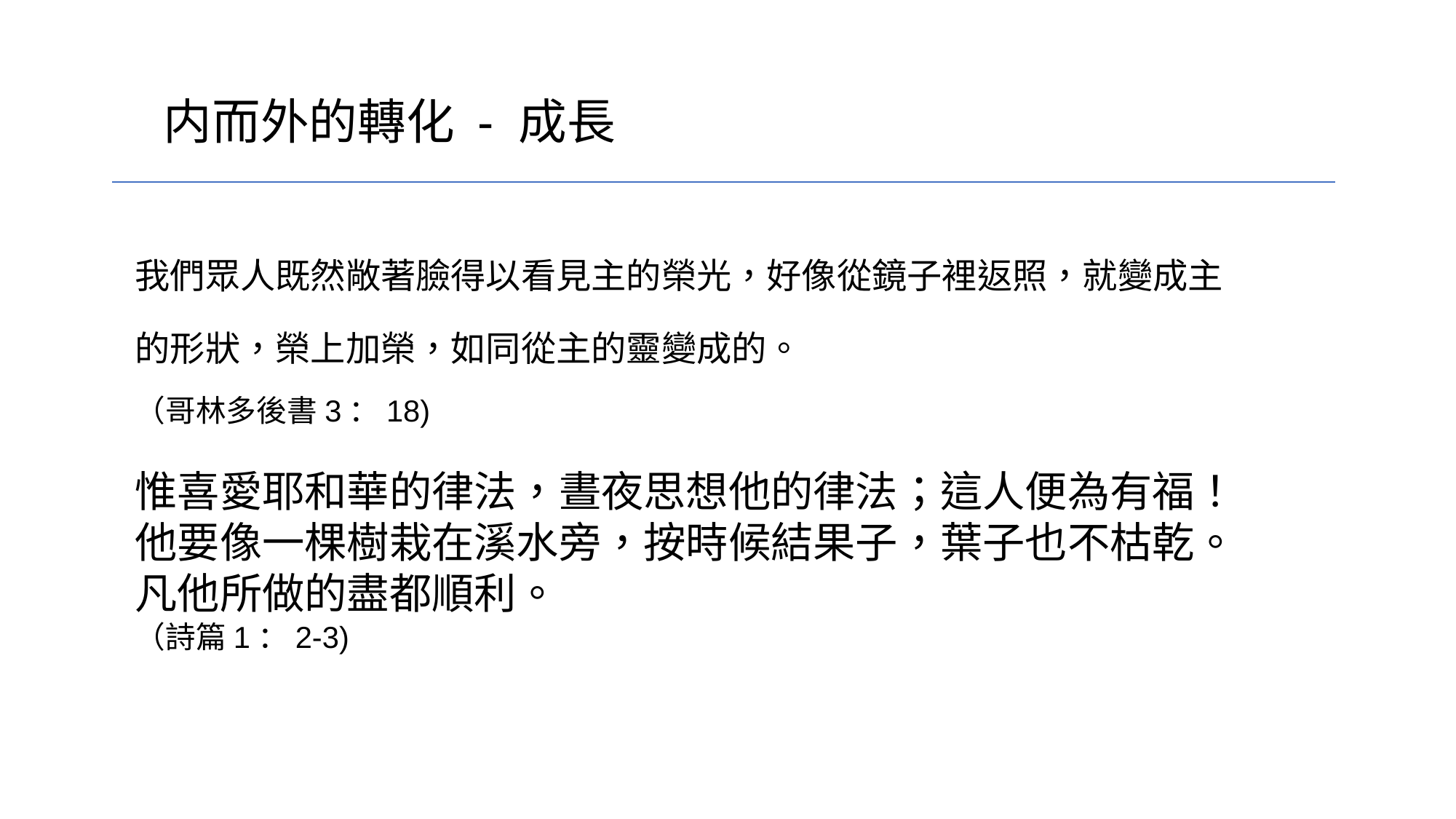

内而外的轉化 - 成長
# 我們眾人既然敞著臉得以看見主的榮光，好像從鏡子裡返照，就變成主的形狀，榮上加榮，如同從主的靈變成的。 （哥林多後書3：18) 惟喜愛耶和華的律法，晝夜思想他的律法；這人便為有福！ 他要像一棵樹栽在溪水旁，按時候結果子，葉子也不枯乾。 凡他所做的盡都順利。 （詩篇1：2-3)